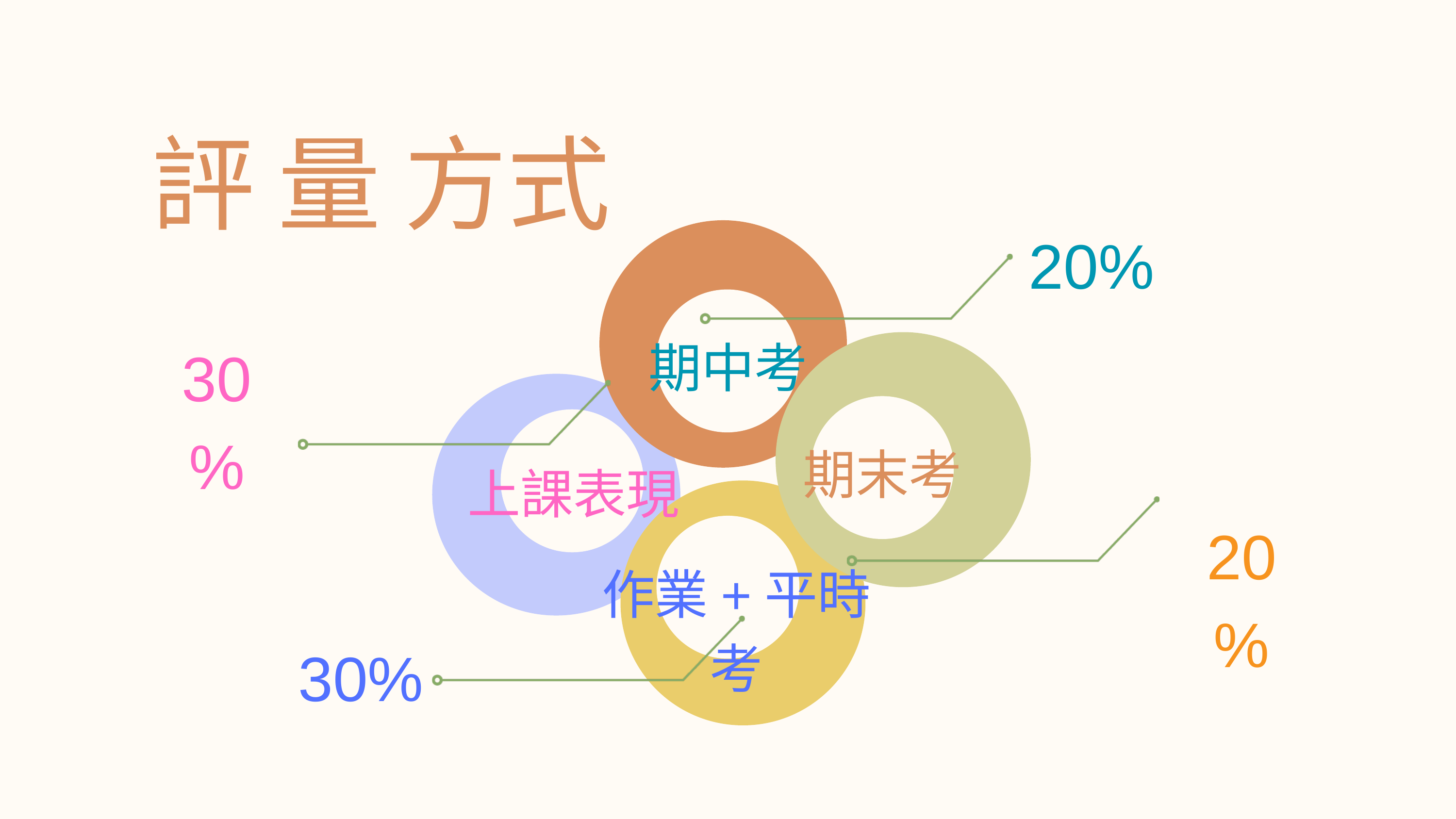

評 量 方式
20%

期中考
30%

期末考
上課表現

20%

作業+平時考

30%